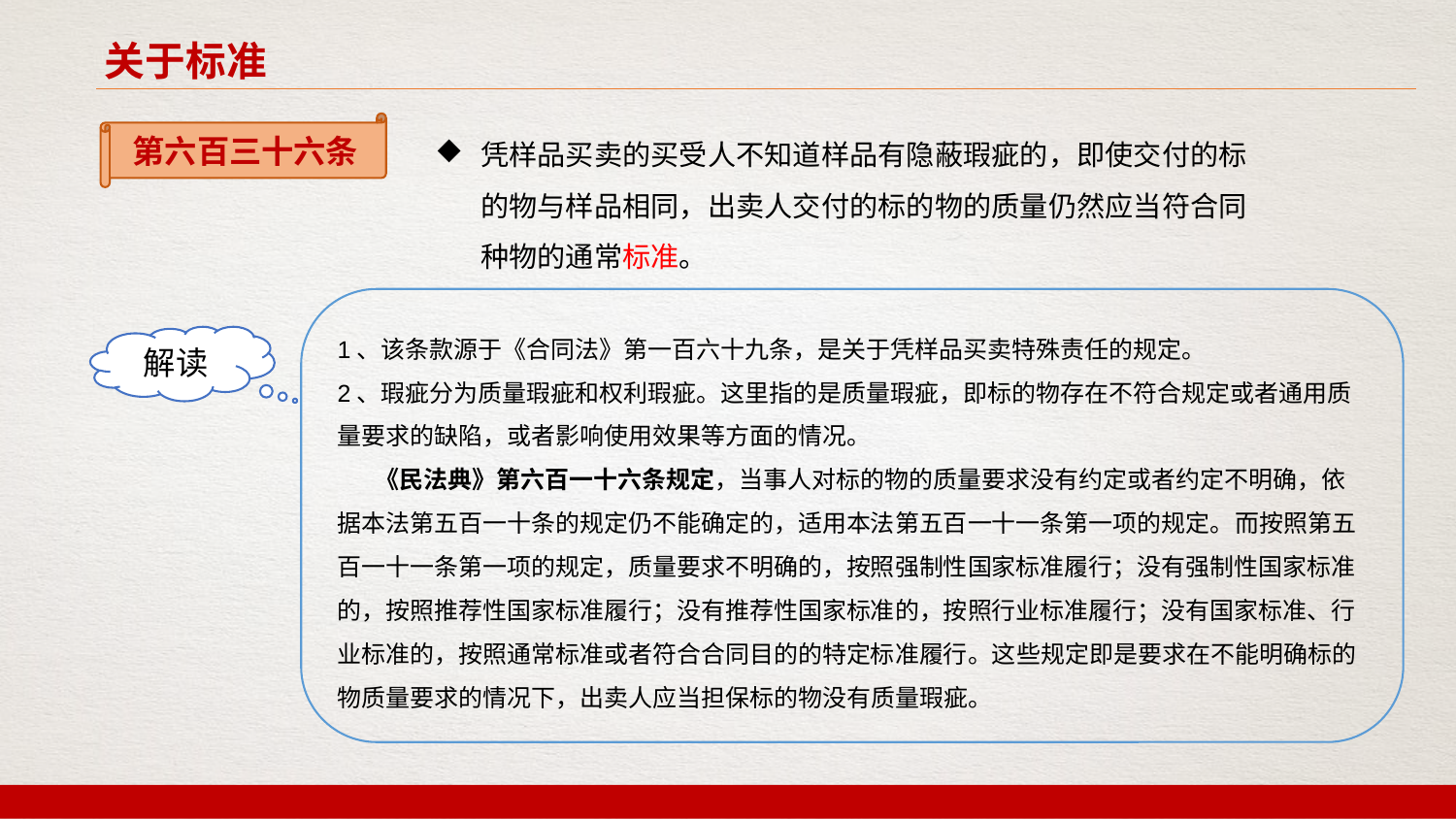

关于标准
第六百三十六条
凭样品买卖的买受人不知道样品有隐蔽瑕疵的，即使交付的标的物与样品相同，出卖人交付的标的物的质量仍然应当符合同种物的通常标准。
1、该条款源于《合同法》第一百六十九条，是关于凭样品买卖特殊责任的规定。
2、瑕疵分为质量瑕疵和权利瑕疵。这里指的是质量瑕疵，即标的物存在不符合规定或者通用质量要求的缺陷，或者影响使用效果等方面的情况。
      《民法典》第六百一十六条规定，当事人对标的物的质量要求没有约定或者约定不明确，依据本法第五百一十条的规定仍不能确定的，适用本法第五百一十一条第一项的规定。而按照第五百一十一条第一项的规定，质量要求不明确的，按照强制性国家标准履行；没有强制性国家标准的，按照推荐性国家标准履行；没有推荐性国家标准的，按照行业标准履行；没有国家标准、行业标准的，按照通常标准或者符合合同目的的特定标准履行。这些规定即是要求在不能明确标的物质量要求的情况下，出卖人应当担保标的物没有质量瑕疵。
解读